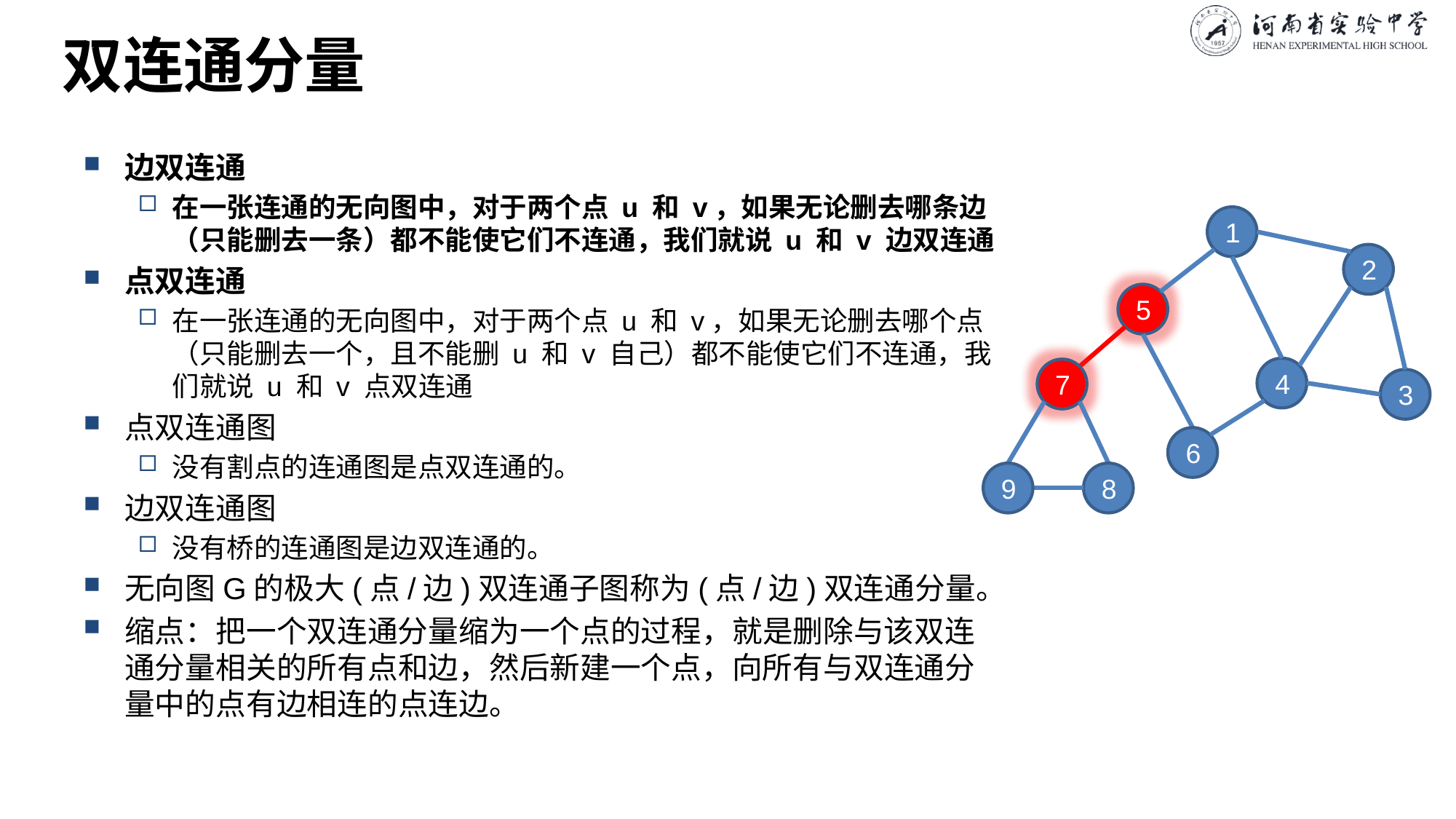

# 双连通分量
边双连通
在一张连通的无向图中，对于两个点 u 和 v，如果无论删去哪条边（只能删去一条）都不能使它们不连通，我们就说 u 和 v 边双连通
点双连通
在一张连通的无向图中，对于两个点 u 和 v，如果无论删去哪个点（只能删去一个，且不能删 u 和 v 自己）都不能使它们不连通，我们就说 u 和 v 点双连通
点双连通图
没有割点的连通图是点双连通的。
边双连通图
没有桥的连通图是边双连通的。
无向图G的极大(点/边)双连通子图称为(点/边)双连通分量。
缩点：把一个双连通分量缩为一个点的过程，就是删除与该双连通分量相关的所有点和边，然后新建一个点，向所有与双连通分量中的点有边相连的点连边。
1
2
5
4
7
3
6
9
8